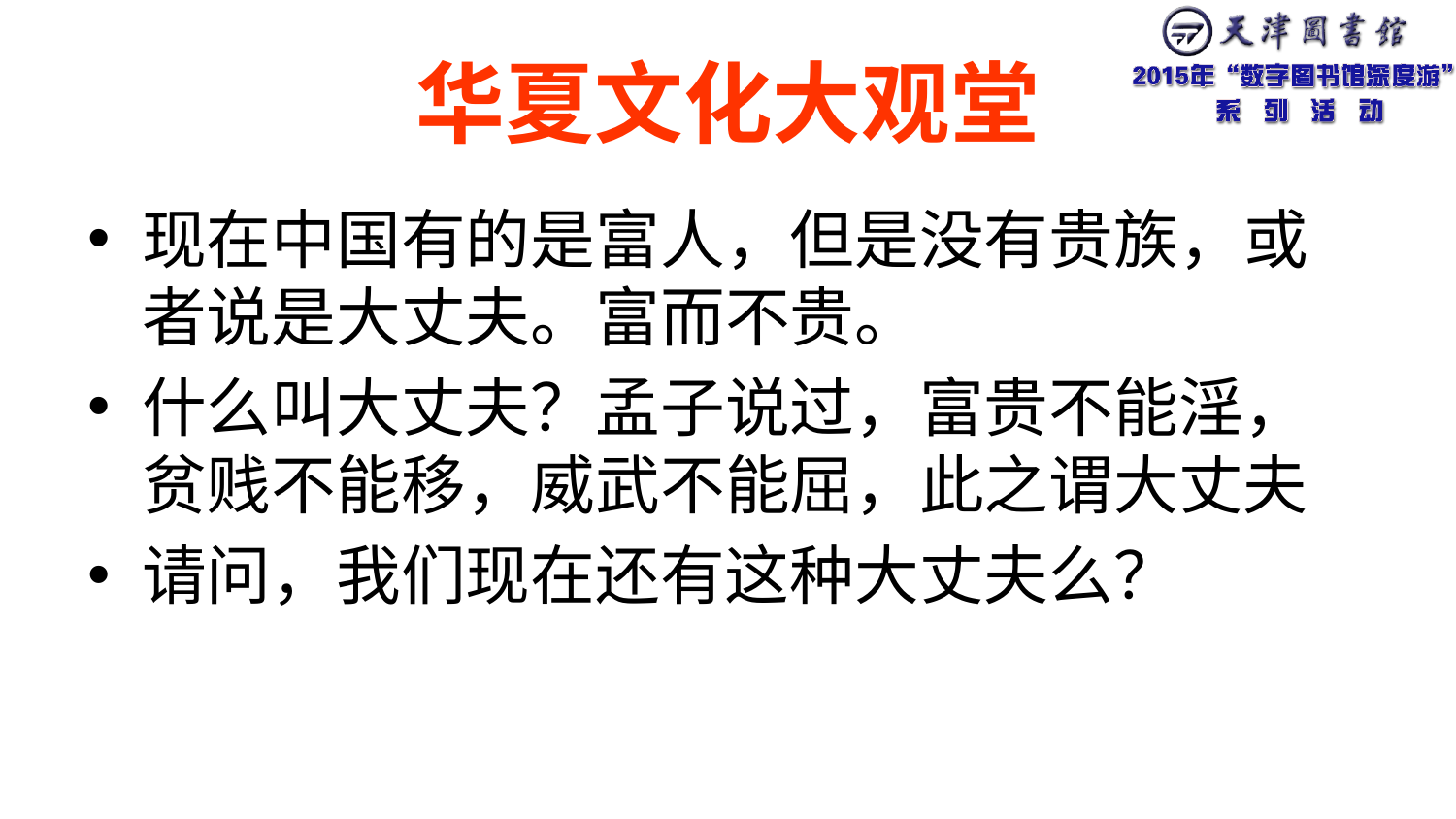

# 华夏文化大观堂
现在中国有的是富人，但是没有贵族，或者说是大丈夫。富而不贵。
什么叫大丈夫？孟子说过，富贵不能淫，贫贱不能移，威武不能屈，此之谓大丈夫
请问，我们现在还有这种大丈夫么？